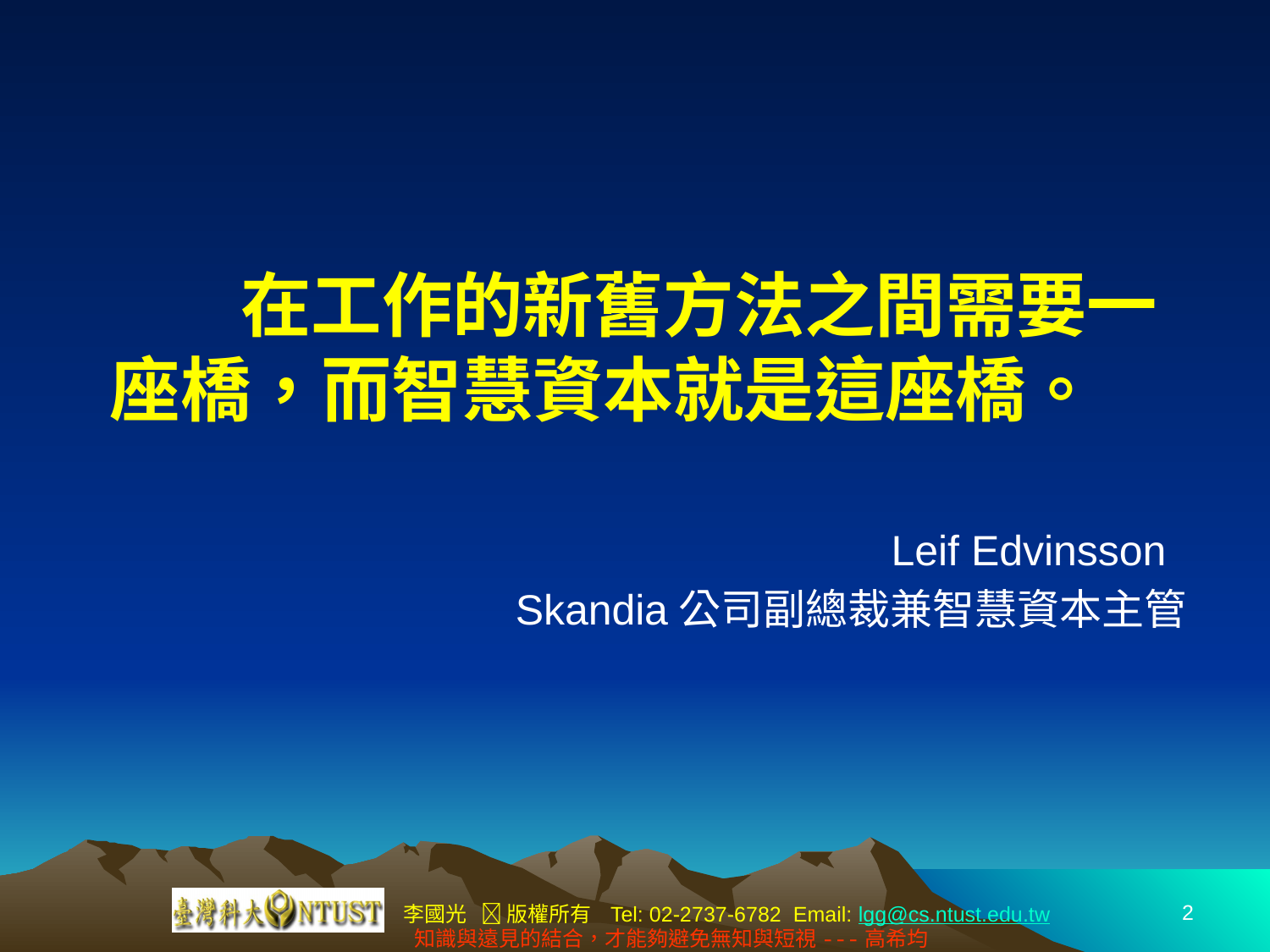

在工作的新舊方法之間需要一座橋，而智慧資本就是這座橋。
                                                              Leif Edvinsson
                               Skandia公司副總裁兼智慧資本主管
2